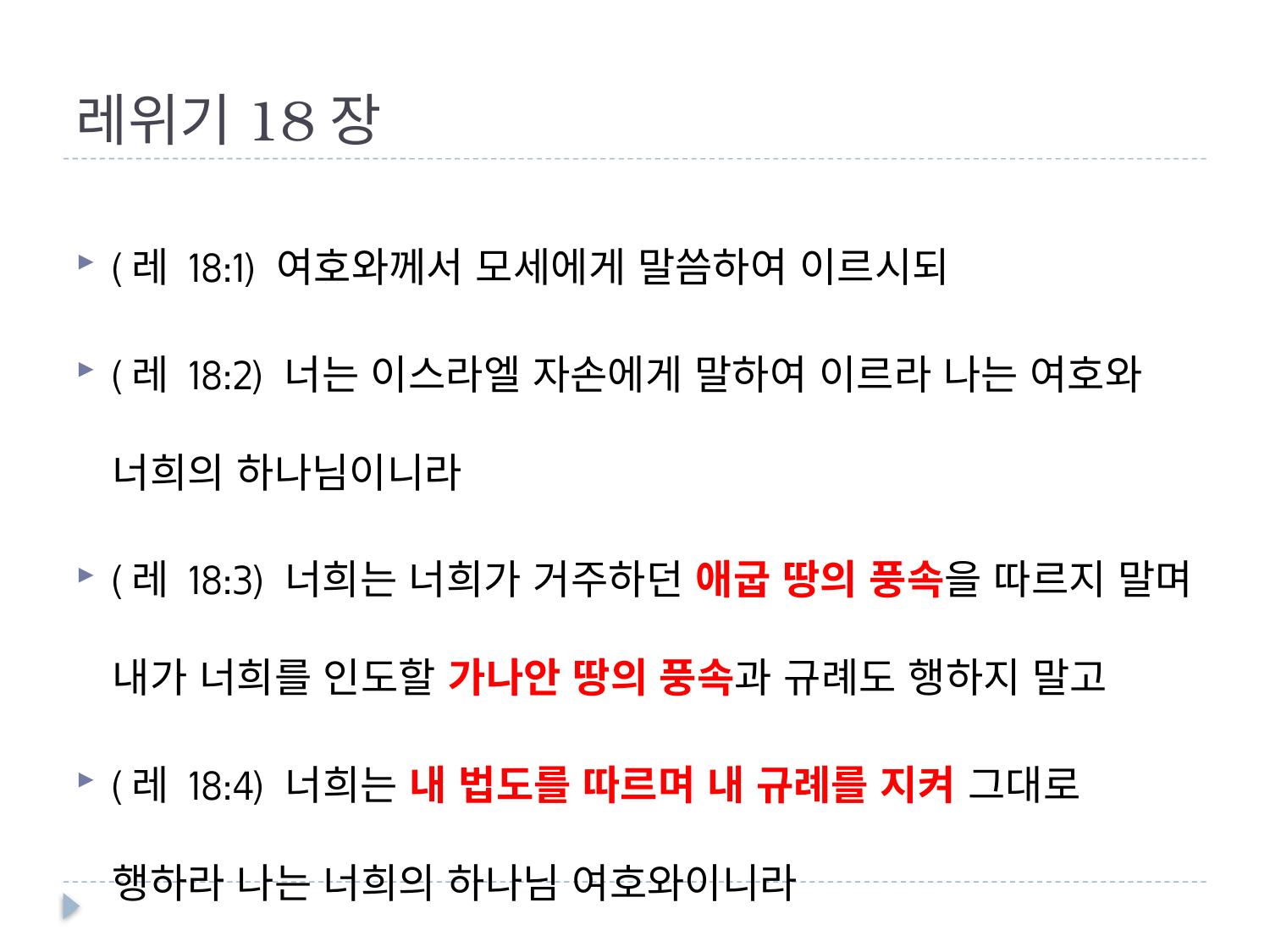

# 레위기18장
(레 18:1) 여호와께서 모세에게 말씀하여 이르시되
(레 18:2) 너는 이스라엘 자손에게 말하여 이르라 나는 여호와 너희의 하나님이니라
(레 18:3) 너희는 너희가 거주하던 애굽 땅의 풍속을 따르지 말며 내가 너희를 인도할 가나안 땅의 풍속과 규례도 행하지 말고
(레 18:4) 너희는 내 법도를 따르며 내 규례를 지켜 그대로 행하라 나는 너희의 하나님 여호와이니라